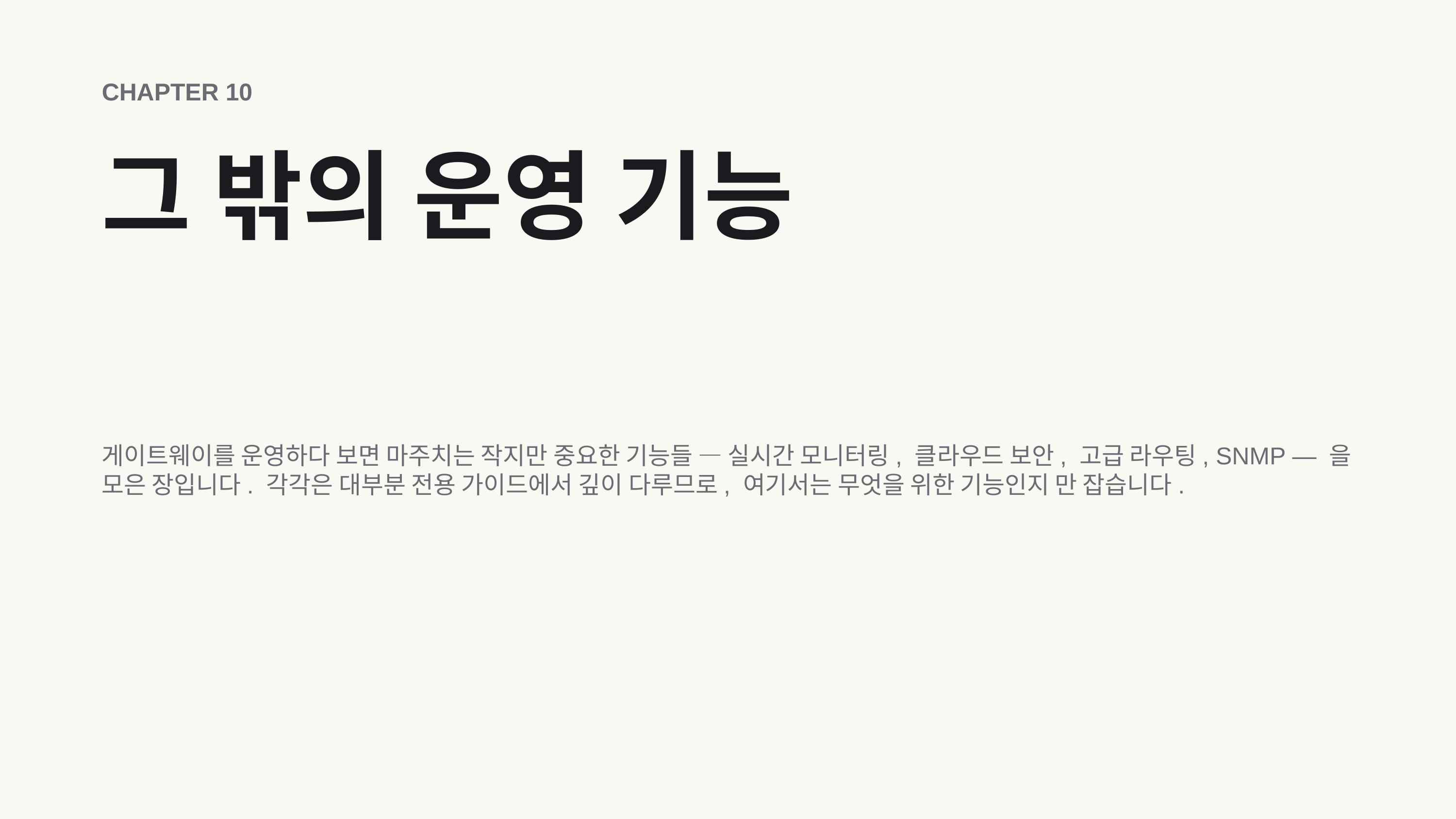

CHAPTER 10
그 밖의 운영 기능
게이트웨이를 운영하다 보면 마주치는 작지만 중요한 기능들 — 실시간 모니터링, 클라우드 보안, 고급 라우팅, SNMP — 을 모은 장입니다. 각각은 대부분 전용 가이드에서 깊이 다루므로, 여기서는 무엇을 위한 기능인지 만 잡습니다.